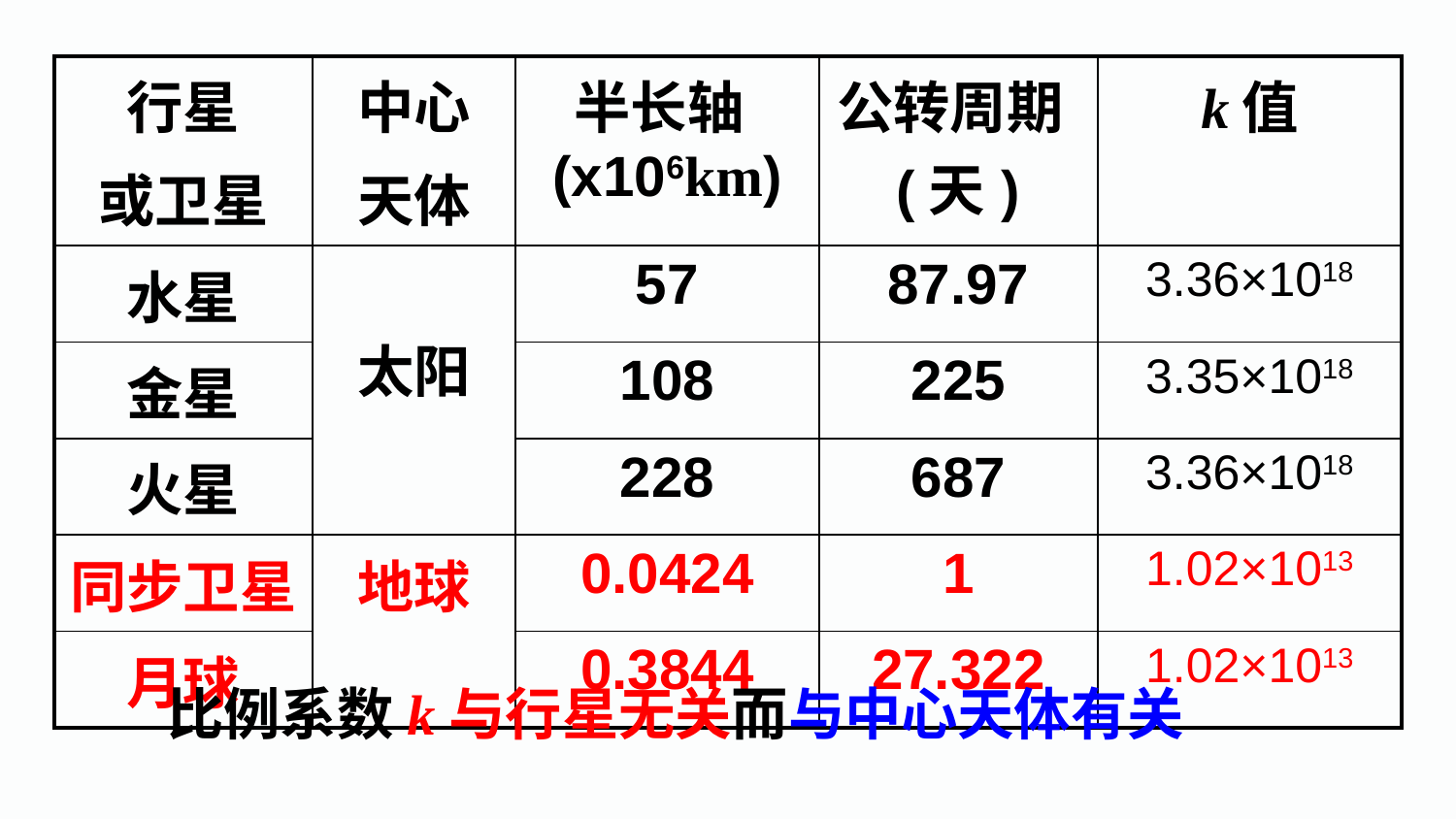

| 行星 或卫星 | 中心 天体 | 半长轴(x106km) | 公转周期(天) | k值 |
| --- | --- | --- | --- | --- |
| 水星 | 太阳 | 57 | 87.97 | 3.36×1018 |
| 金星 |  | 108 | 225 | 3.35×1018 |
| 火星 |  | 228 | 687 | 3.36×1018 |
| 同步卫星 | 地球 | 0.0424 | 1 | 1.02×1013 |
| 月球 |  | 0.3844 | 27.322 | 1.02×1013 |
比例系数k与行星无关而与中心天体有关